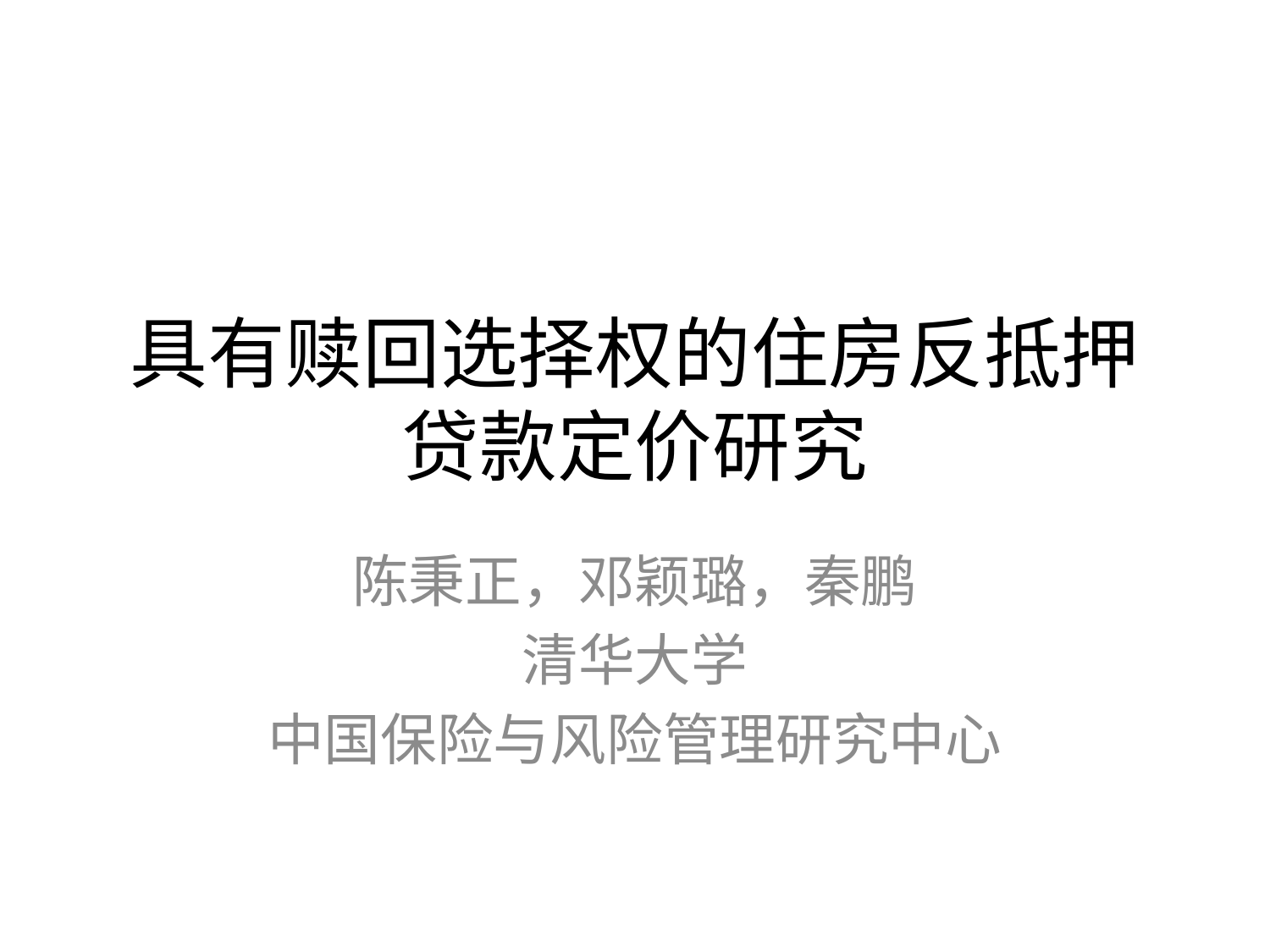

# 具有赎回选择权的住房反抵押贷款定价研究
陈秉正，邓颖璐，秦鹏
清华大学
中国保险与风险管理研究中心